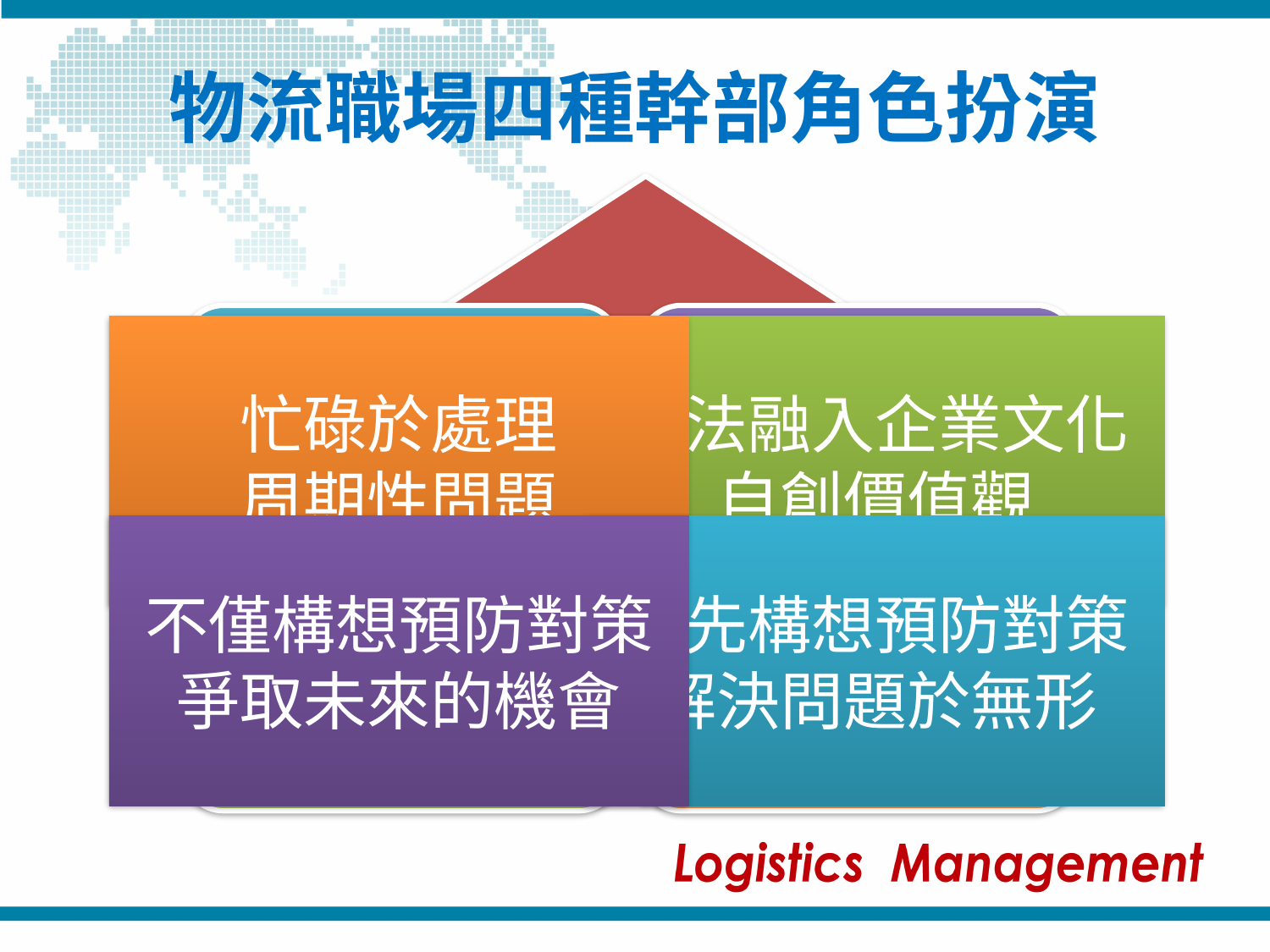

# 物流職場四種幹部角色扮演

預防問題的幹部
開創生機的幹部
忙碌於處理
周期性問題
無法融入企業文化
自創價值觀
不僅構想預防對策
爭取未來的機會
事先構想預防對策
解決問題於無形
製造問題的幹部
解決問題的幹部